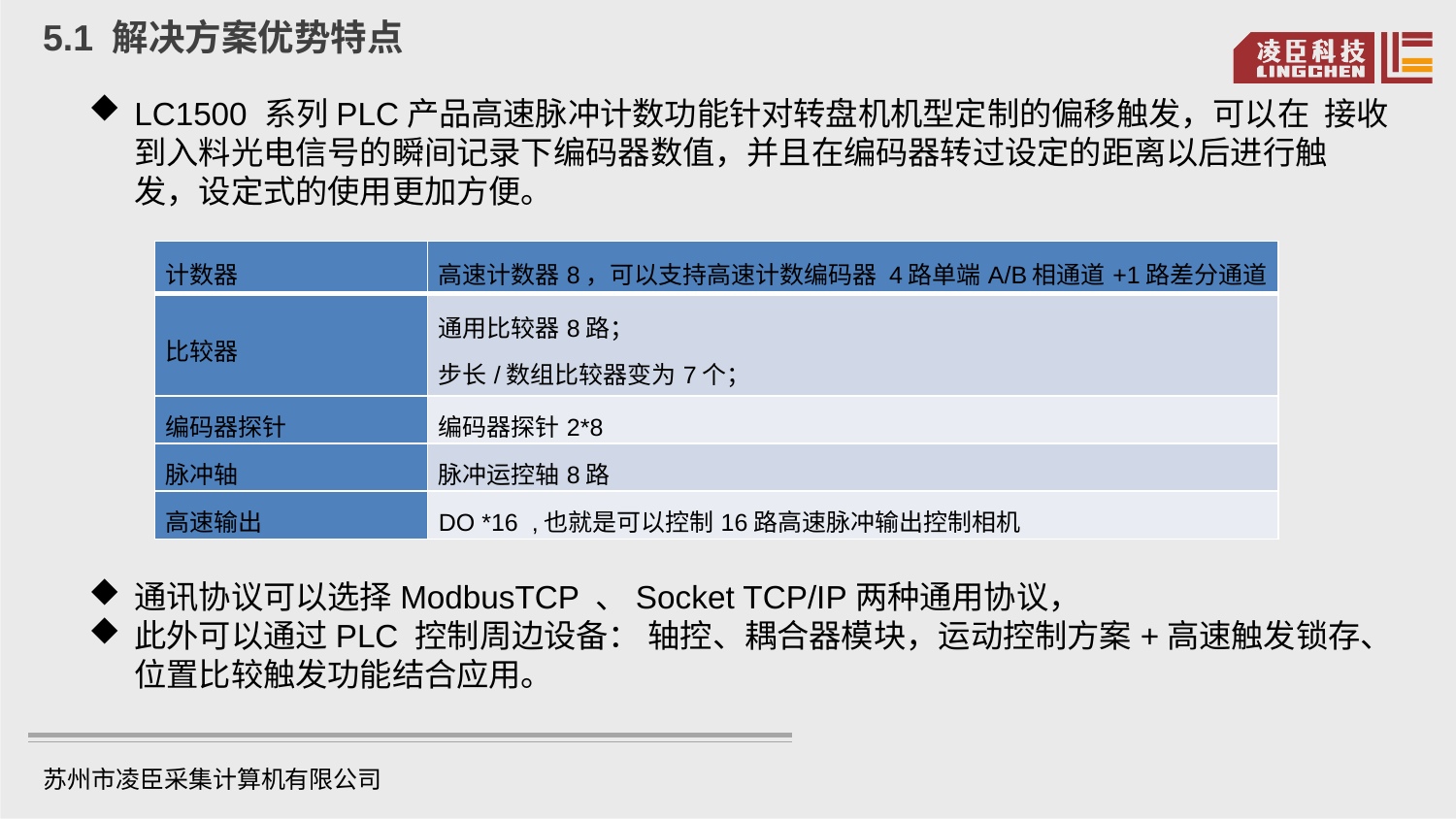

5.1 解决方案优势特点
LC1500 系列PLC产品高速脉冲计数功能针对转盘机机型定制的偏移触发，可以在  接收到入料光电信号的瞬间记录下编码器数值，并且在编码器转过设定的距离以后进行触发，设定式的使用更加方便。
| 计数器 | 高速计数器8，可以支持高速计数编码器 4路单端A/B相通道+1路差分通道 |
| --- | --- |
| 比较器 | 通用比较器8路； 步长/数组比较器变为7个； |
| 编码器探针 | 编码器探针2\*8 |
| 脉冲轴 | 脉冲运控轴8路 |
| 高速输出 | DO \*16 ,也就是可以控制16路高速脉冲输出控制相机 |
通讯协议可以选择ModbusTCP 、Socket TCP/IP两种通用协议，
此外可以通过PLC 控制周边设备： 轴控、耦合器模块，运动控制方案+高速触发锁存、位置比较触发功能结合应用。